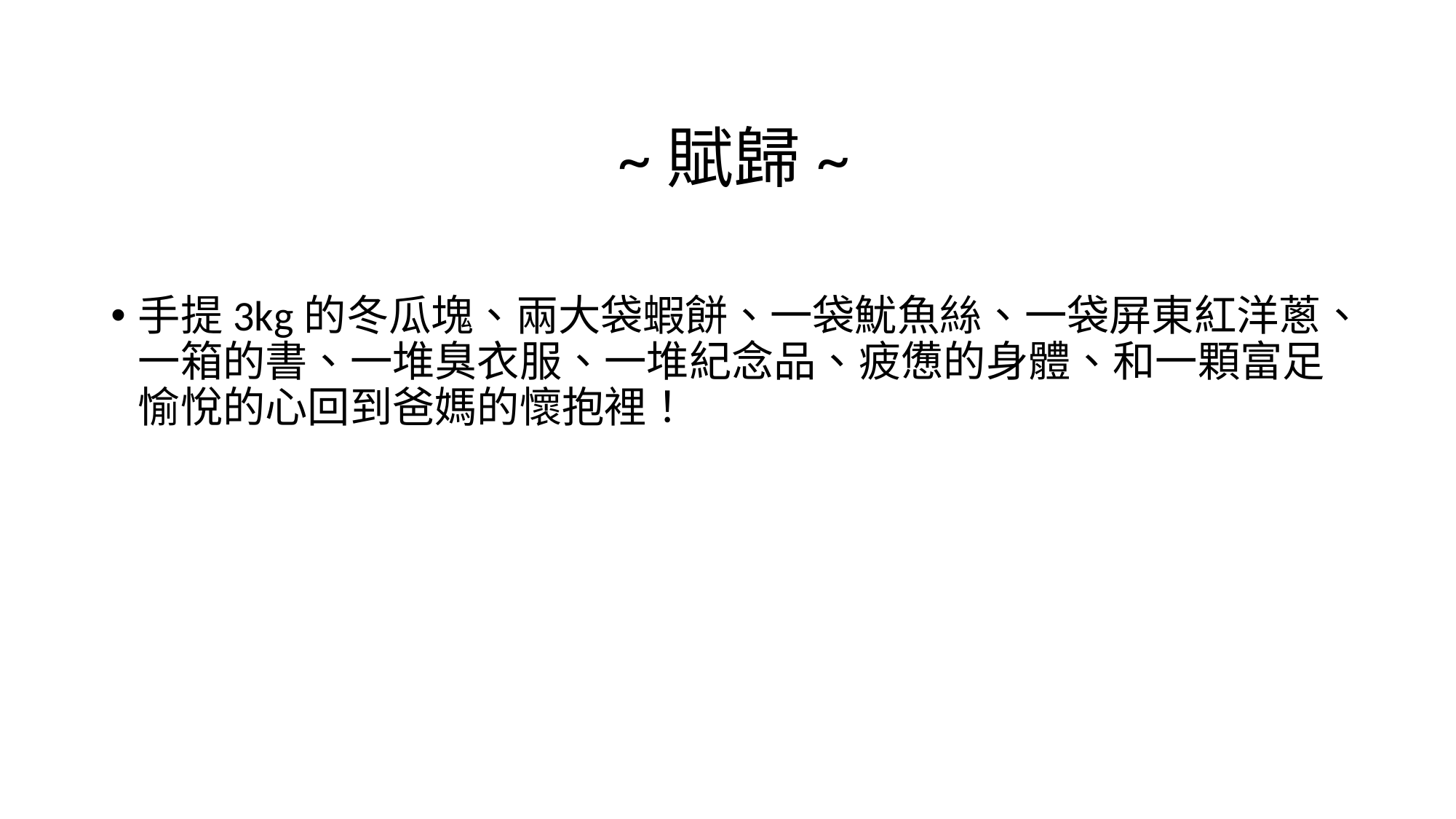

# ~賦歸~
手提3kg的冬瓜塊、兩大袋蝦餅、一袋魷魚絲、一袋屏東紅洋蔥、一箱的書、一堆臭衣服、一堆紀念品、疲憊的身體、和一顆富足愉悅的心回到爸媽的懷抱裡！